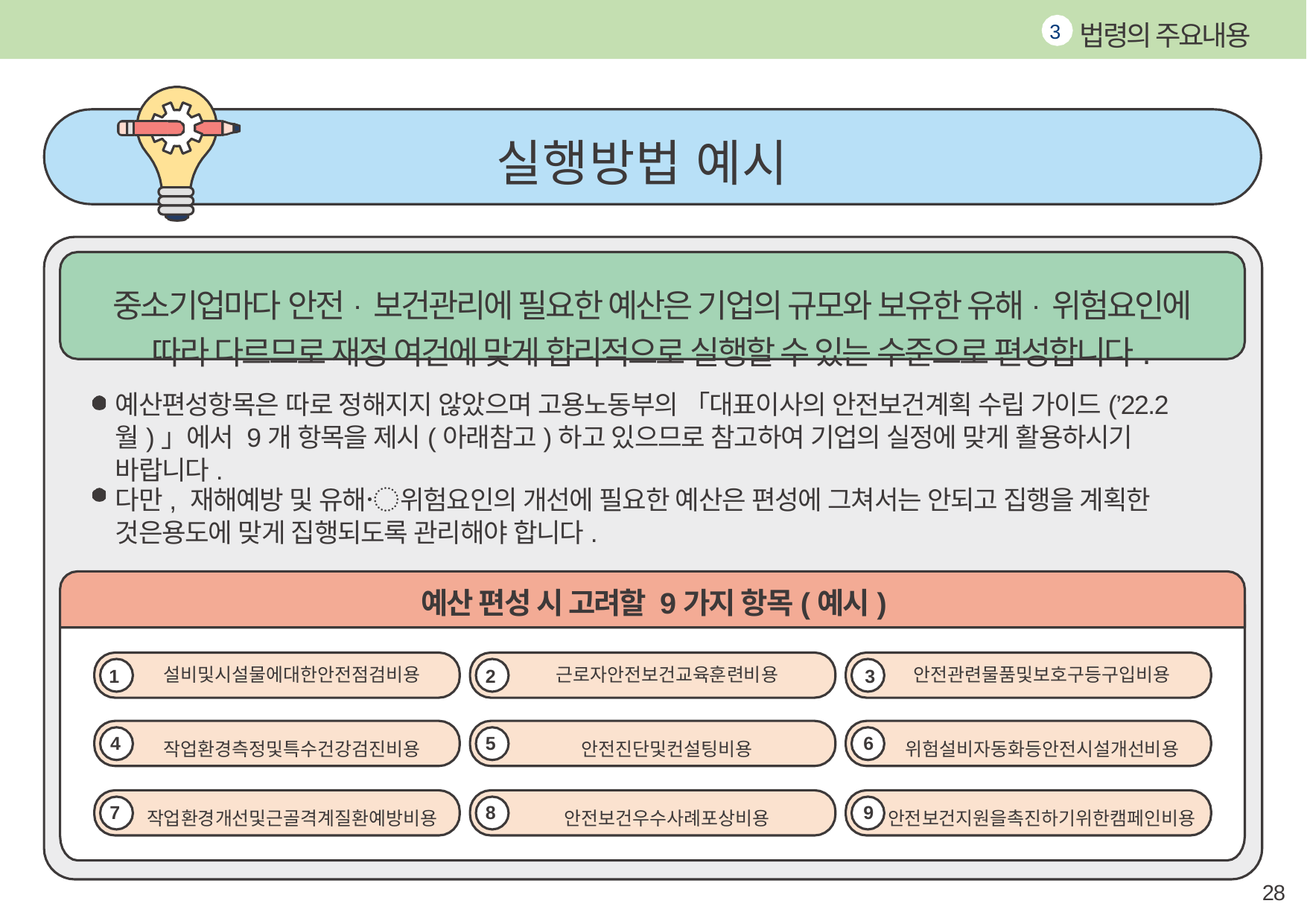

법령의 주요내용
3

실행방법 예시

중소기업마다 안전.보건관리에 필요한 예산은 기업의 규모와 보유한 유해.위험요인에 따라 다르므로 재정 여건에 맞게 합리적으로 실행할 수 있는 수준으로 편성합니다.
예산편성항목은 따로 정해지지 않았으며 고용노동부의 「대표이사의 안전보건계획 수립 가이드(’22.2월)」에서 9개 항목을 제시(아래참고)하고 있으므로 참고하여 기업의 실정에 맞게 활용하시기 바랍니다.

다만, 재해예방 및 유해〮위험요인의 개선에 필요한 예산은 편성에 그쳐서는 안되고 집행을 계획한 것은용도에 맞게 집행되도록 관리해야 합니다.

예산 편성 시 고려할 9가지 항목(예시)

| 1 | 설비및시설물에대한안전점검비용 | 2 | 근로자안전보건교육훈련비용 | 3 | 안전관련물품및보호구등구입비용 |
| --- | --- | --- | --- | --- | --- |
| 4 | 작업환경측정및특수건강검진비용 | 5 | 안전진단및컨설팅비용 | 6 | 위험설비자동화등안전시설개선비용 |
| 7 | 작업환경개선및근골격계질환예방비용 | 8 | 안전보건우수사례포상비용 | 9 | 안전보건지원을촉진하기위한캠페인비용 |

28